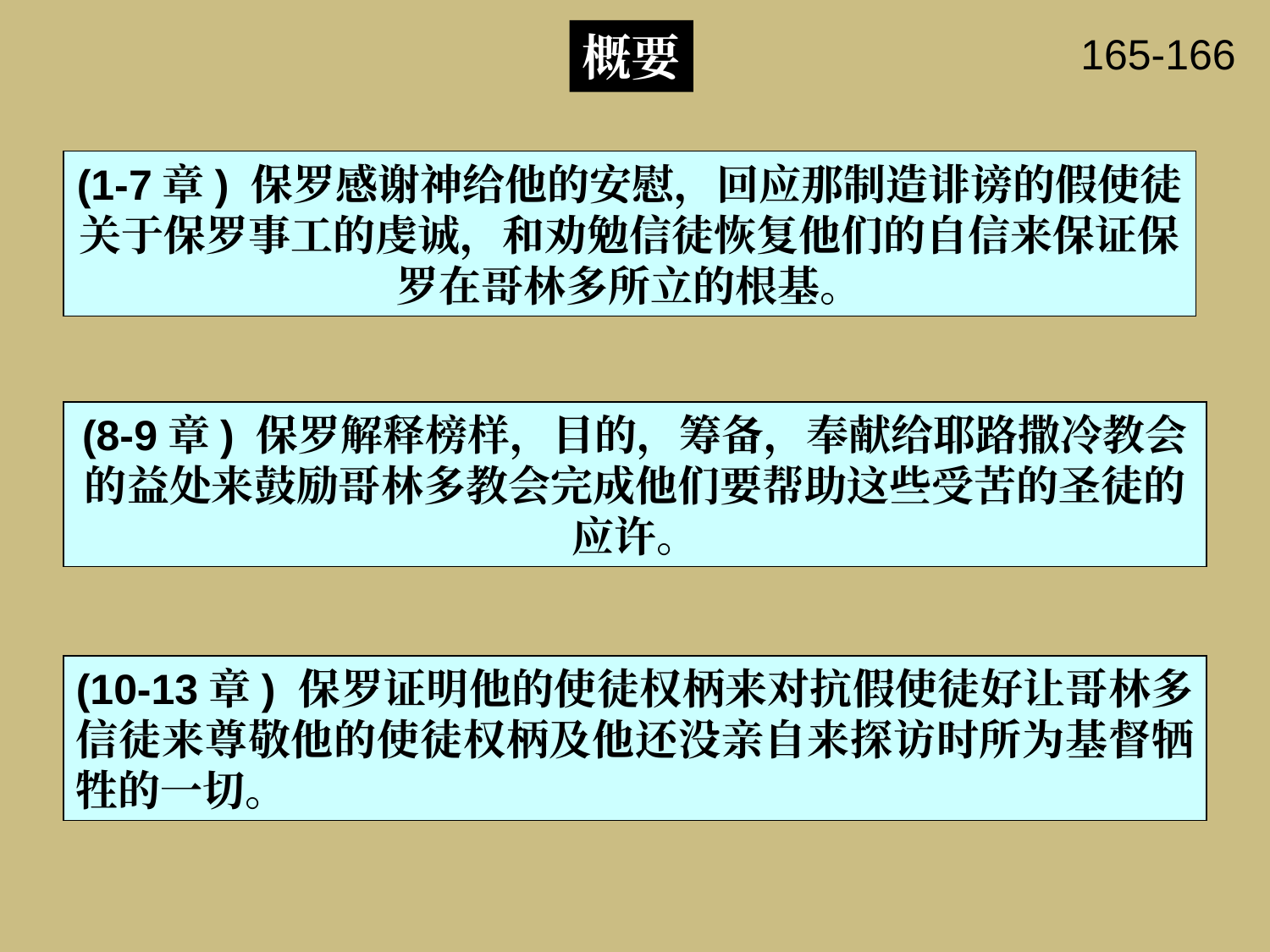

概要
165-166
(1-7章) 保罗感谢神给他的安慰，回应那制造诽谤的假使徒关于保罗事工的虔诚，和劝勉信徒恢复他们的自信来保证保罗在哥林多所立的根基。
(8-9章) 保罗解释榜样，目的，筹备，奉献给耶路撒冷教会的益处来鼓励哥林多教会完成他们要帮助这些受苦的圣徒的应许。
(10-13章) 保罗证明他的使徒权柄来对抗假使徒好让哥林多信徒来尊敬他的使徒权柄及他还没亲自来探访时所为基督牺牲的一切。